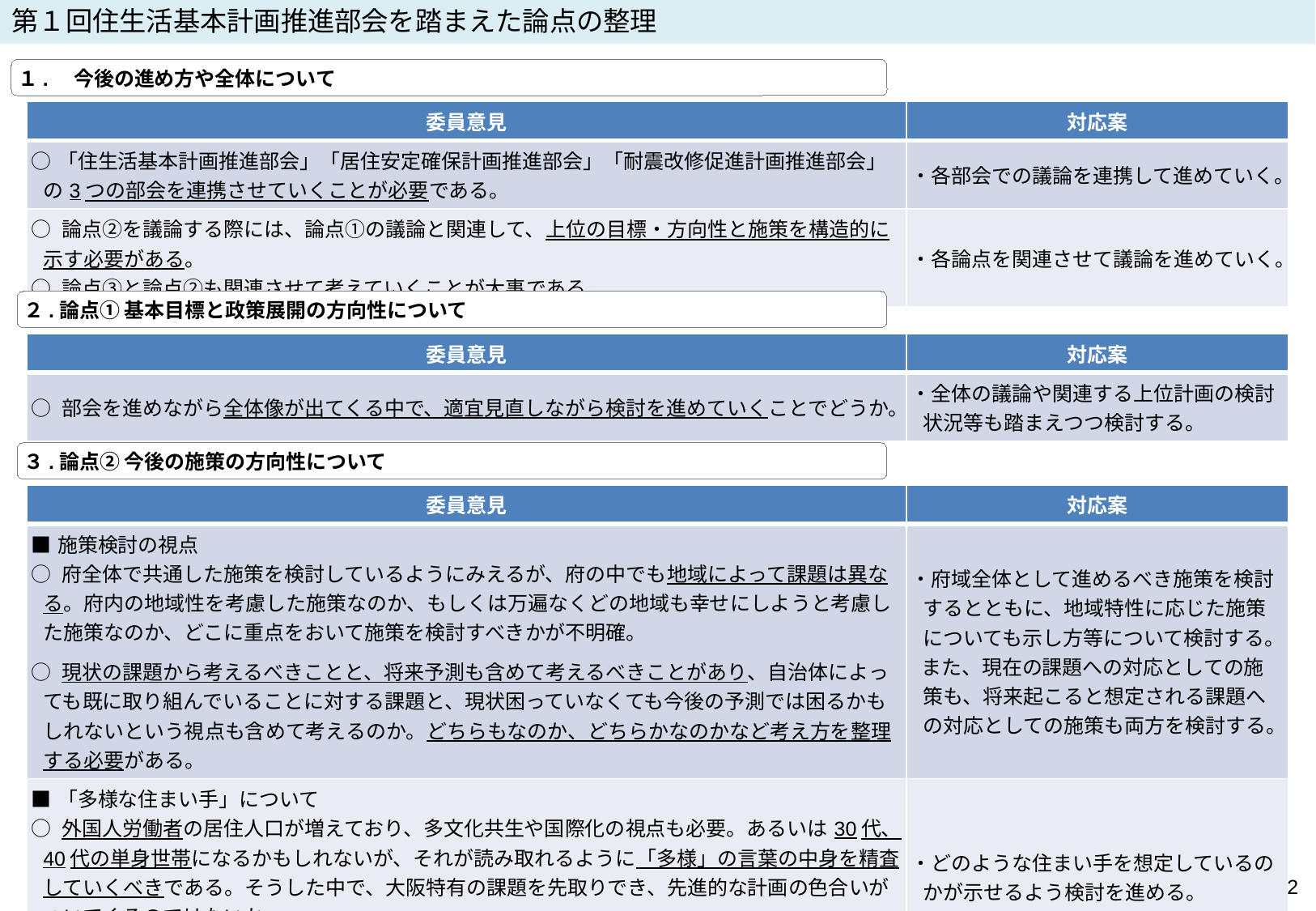

第１回住生活基本計画推進部会を踏まえた論点の整理
１.　今後の進め方や全体について
| 委員意見 | 対応案 |
| --- | --- |
| ○「住生活基本計画推進部会」「居住安定確保計画推進部会」「耐震改修促進計画推進部会」の3つの部会を連携させていくことが必要である。 | ・各部会での議論を連携して進めていく。 |
| ○ 論点②を議論する際には、論点①の議論と関連して、上位の目標・方向性と施策を構造的に示す必要がある。 ○ 論点③と論点②も関連させて考えていくことが大事である。 | ・各論点を関連させて議論を進めていく。 |
２.論点① 基本目標と政策展開の方向性について
| 委員意見 | 対応案 |
| --- | --- |
| ○ 部会を進めながら全体像が出てくる中で、適宜見直しながら検討を進めていくことでどうか。 | ・全体の議論や関連する上位計画の検討状況等も踏まえつつ検討する。 |
３.論点② 今後の施策の方向性について
| 委員意見 | 対応案 |
| --- | --- |
| ■施策検討の視点 ○ 府全体で共通した施策を検討しているようにみえるが、府の中でも地域によって課題は異なる。府内の地域性を考慮した施策なのか、もしくは万遍なくどの地域も幸せにしようと考慮した施策なのか、どこに重点をおいて施策を検討すべきかが不明確。 ○ 現状の課題から考えるべきことと、将来予測も含めて考えるべきことがあり、自治体によっても既に取り組んでいることに対する課題と、現状困っていなくても今後の予測では困るかもしれないという視点も含めて考えるのか。どちらもなのか、どちらかなのかなど考え方を整理する必要がある。 | ・府域全体として進めるべき施策を検討するとともに、地域特性に応じた施策についても示し方等について検討する。 また、現在の課題への対応としての施策も、将来起こると想定される課題への対応としての施策も両方を検討する。 |
| ■「多様な住まい手」について ○ 外国人労働者の居住人口が増えており、多文化共生や国際化の視点も必要。あるいは30代、40代の単身世帯になるかもしれないが、それが読み取れるように「多様」の言葉の中身を精査していくべきである。そうした中で、大阪特有の課題を先取りでき、先進的な計画の色合いがついてくるのではないか。 ○ 少子化の中で、次世代育成の観点から、子どもというキーワードは重要。 | ・どのような住まい手を想定しているのかが示せるよう検討を進める。 |
2